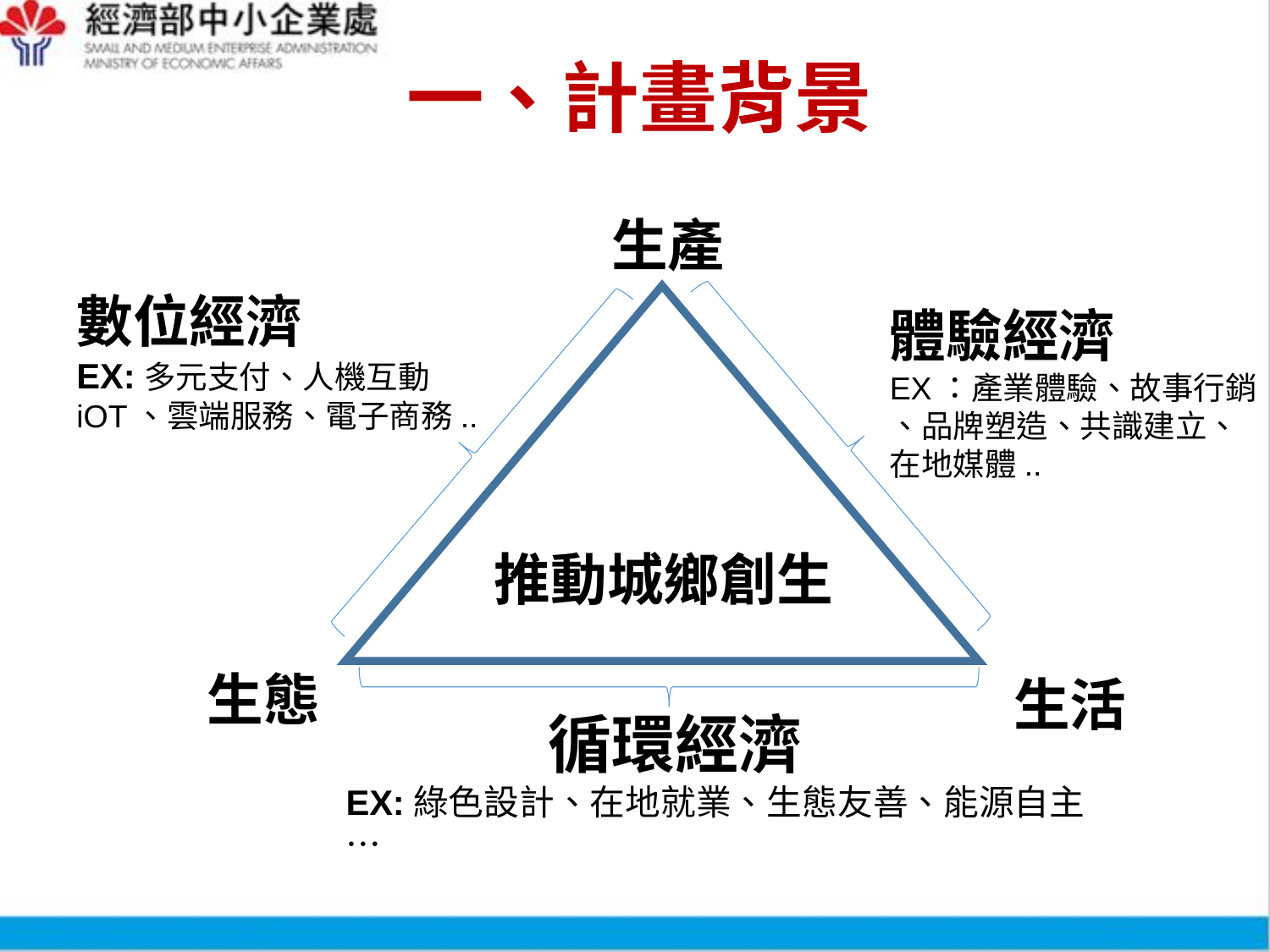

一、計畫背景
生產

數位經濟
EX:多元支付、人機互動
iOT、雲端服務、電子商務..

體驗經濟
EX：產業體驗、故事行銷
、品牌塑造、共識建立、
在地媒體..

推動城鄉創生
生態
生活
             循環經濟
EX:綠色設計、在地就業、生態友善、能源自主…
4